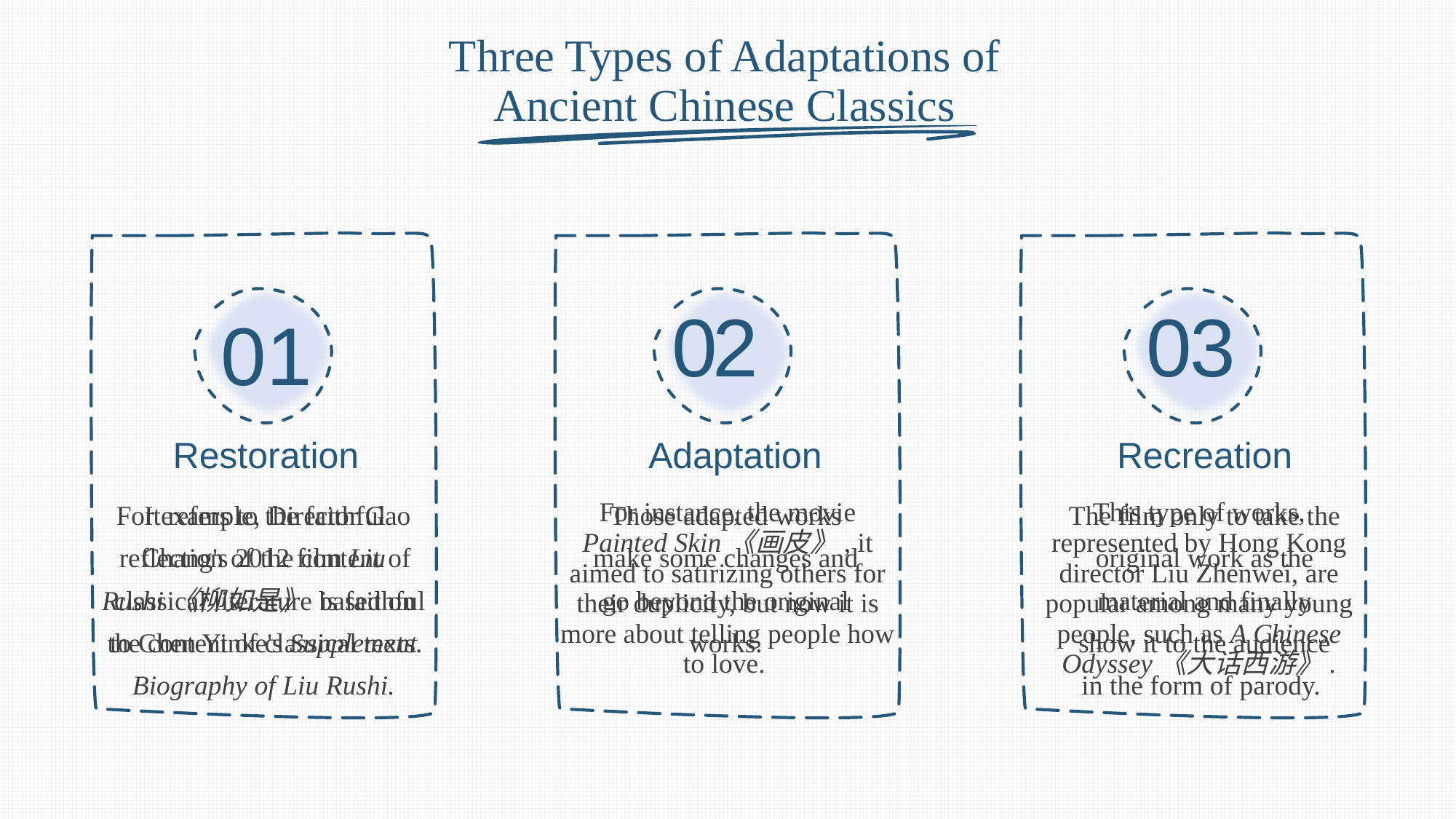

# Three Types of Adaptations of Ancient Chinese Classics
02
03
01
Restoration

Adaptation

Recreation

Those adapted works make some changes and go beyond the original works.
The film only to take the original work as the material and finally show it to the audience in the form of parody.
For example, Director Gao Chang's 2012 film Liu Rushi《柳如是》 is faithful to Chen Yinke's Supplement Biography of Liu Rushi.
It refers to the faithful reflection of the content of classical literature based on the content of classical texts.

For instance, the movie Painted Skin《画皮》, it aimed to satirizing others for their duplicity, but now it is more about telling people how to love.
This type of works, represented by Hong Kong director Liu Zhenwei, are popular among many young people, such as A Chinese Odyssey《大话西游》.